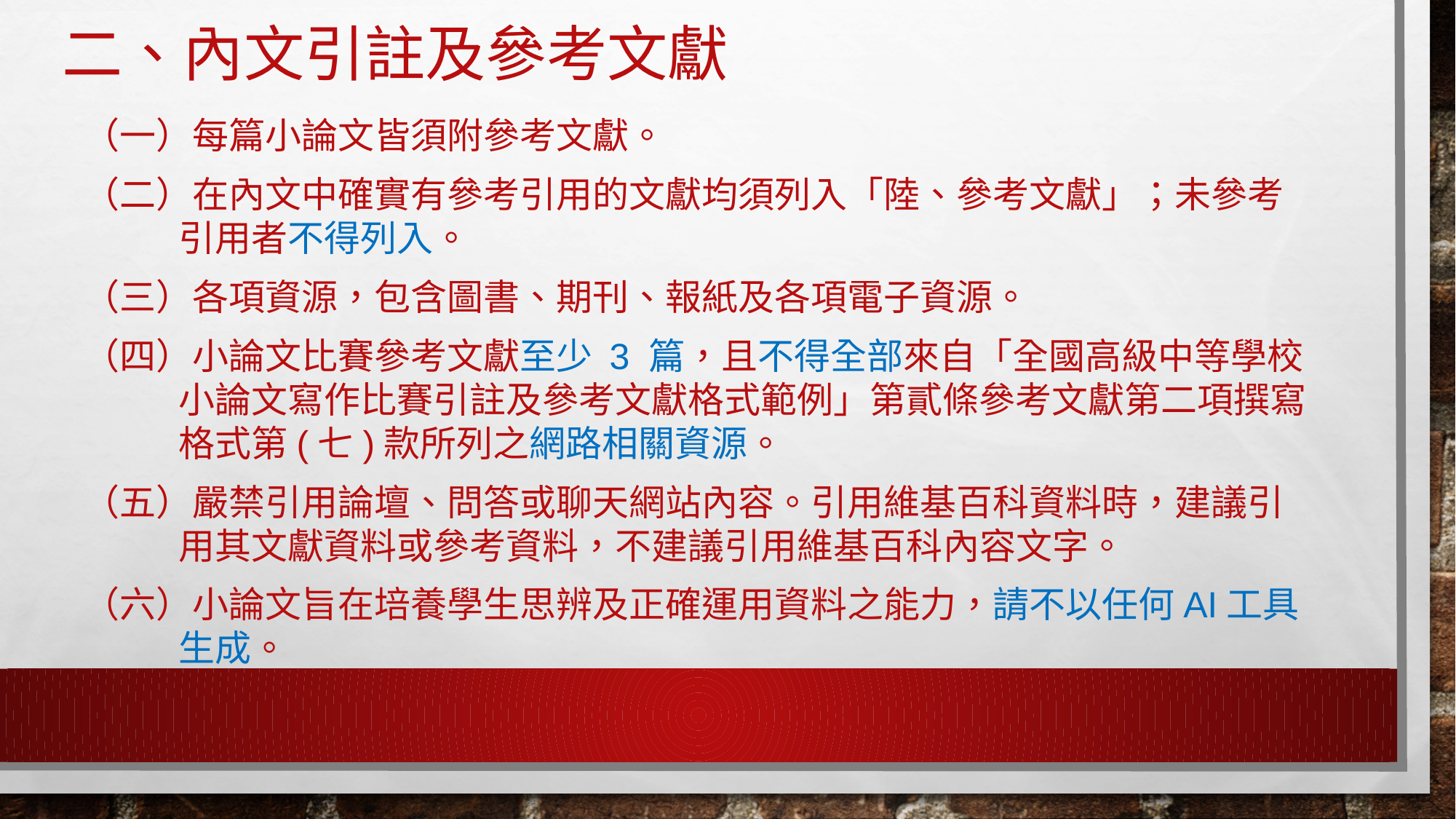

二、內文引註及參考文獻
（一）每篇小論文皆須附參考文獻。
（二）在內文中確實有參考引用的文獻均須列入「陸、參考文獻」；未參考引用者不得列入。
（三）各項資源，包含圖書、期刊、報紙及各項電子資源。
（四）小論文比賽參考文獻至少 3 篇，且不得全部來自「全國高級中等學校小論文寫作比賽引註及參考文獻格式範例」第貳條參考文獻第二項撰寫格式第(七)款所列之網路相關資源。
（五）嚴禁引用論壇、問答或聊天網站內容。引用維基百科資料時，建議引用其文獻資料或參考資料，不建議引用維基百科內容文字。
（六）小論文旨在培養學生思辨及正確運用資料之能力，請不以任何AI工具生成。